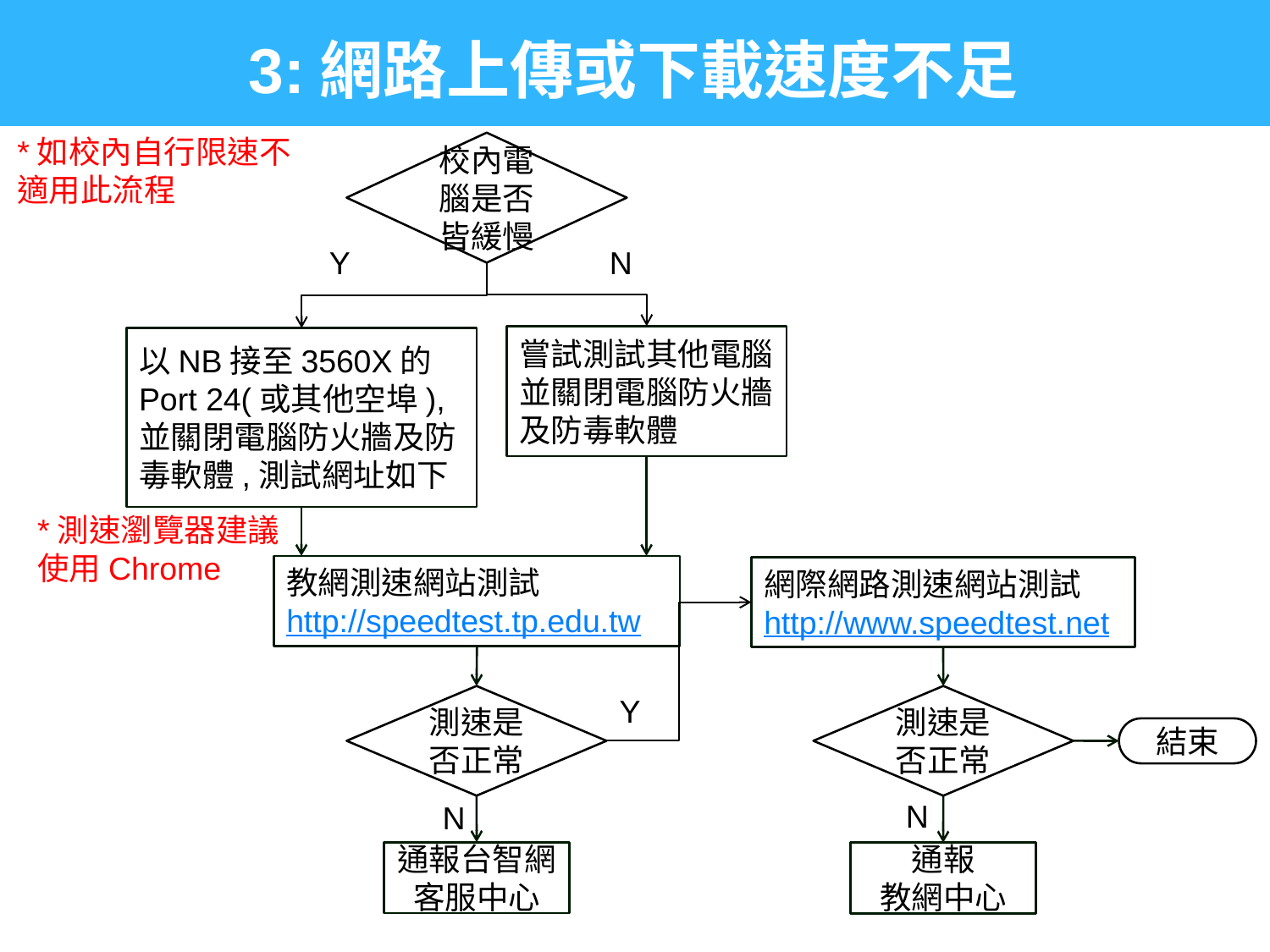

3:網路上傳或下載速度不足
*如校內自行限速不適用此流程
校內電腦是否皆緩慢
Y
N

嘗試測試其他電腦並關閉電腦防火牆及防毒軟體
以NB接至3560X的Port 24(或其他空埠),並關閉電腦防火牆及防毒軟體,測試網址如下
*測速瀏覽器建議使用Chrome
教網測速網站測試http://speedtest.tp.edu.tw
網際網路測速網站測試http://www.speedtest.net
Y
測速是否正常
測速是否正常
結束
N
N
通報台智網客服中心
通報
教網中心